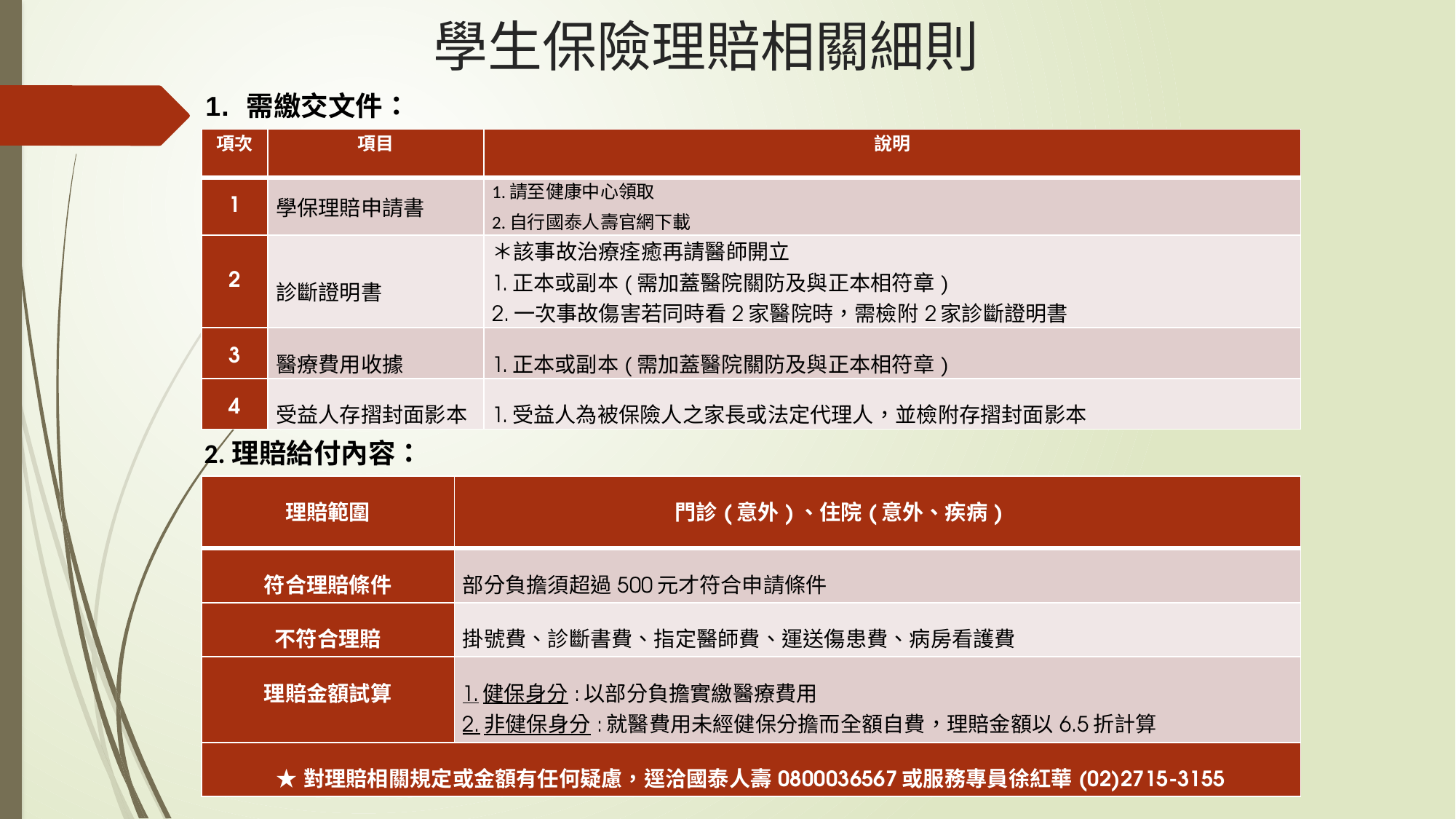

# 學生保險理賠相關細則
需繳交文件：
| 項次 | 項目 | 說明 |
| --- | --- | --- |
| 1 | 學保理賠申請書 | 1.請至健康中心領取 2.自行國泰人壽官網下載 |
| 2 | 診斷證明書 | ＊該事故治療痊癒再請醫師開立 1.正本或副本(需加蓋醫院關防及與正本相符章) 2.一次事故傷害若同時看2家醫院時，需檢附2家診斷證明書 |
| 3 | 醫療費用收據 | 1.正本或副本(需加蓋醫院關防及與正本相符章) |
| 4 | 受益人存摺封面影本 | 1.受益人為被保險人之家長或法定代理人，並檢附存摺封面影本 |
2.理賠給付內容：
| 理賠範圍 | 門診(意外)、住院(意外、疾病) |
| --- | --- |
| 符合理賠條件 | 部分負擔須超過500元才符合申請條件 |
| 不符合理賠 | 掛號費、診斷書費、指定醫師費、運送傷患費、病房看護費 |
| 理賠金額試算 | 1.健保身分:以部分負擔實繳醫療費用 2.非健保身分:就醫費用未經健保分擔而全額自費，理賠金額以6.5折計算 |
| ★對理賠相關規定或金額有任何疑慮，逕洽國泰人壽0800036567或服務專員徐紅華(02)2715-3155 |  |